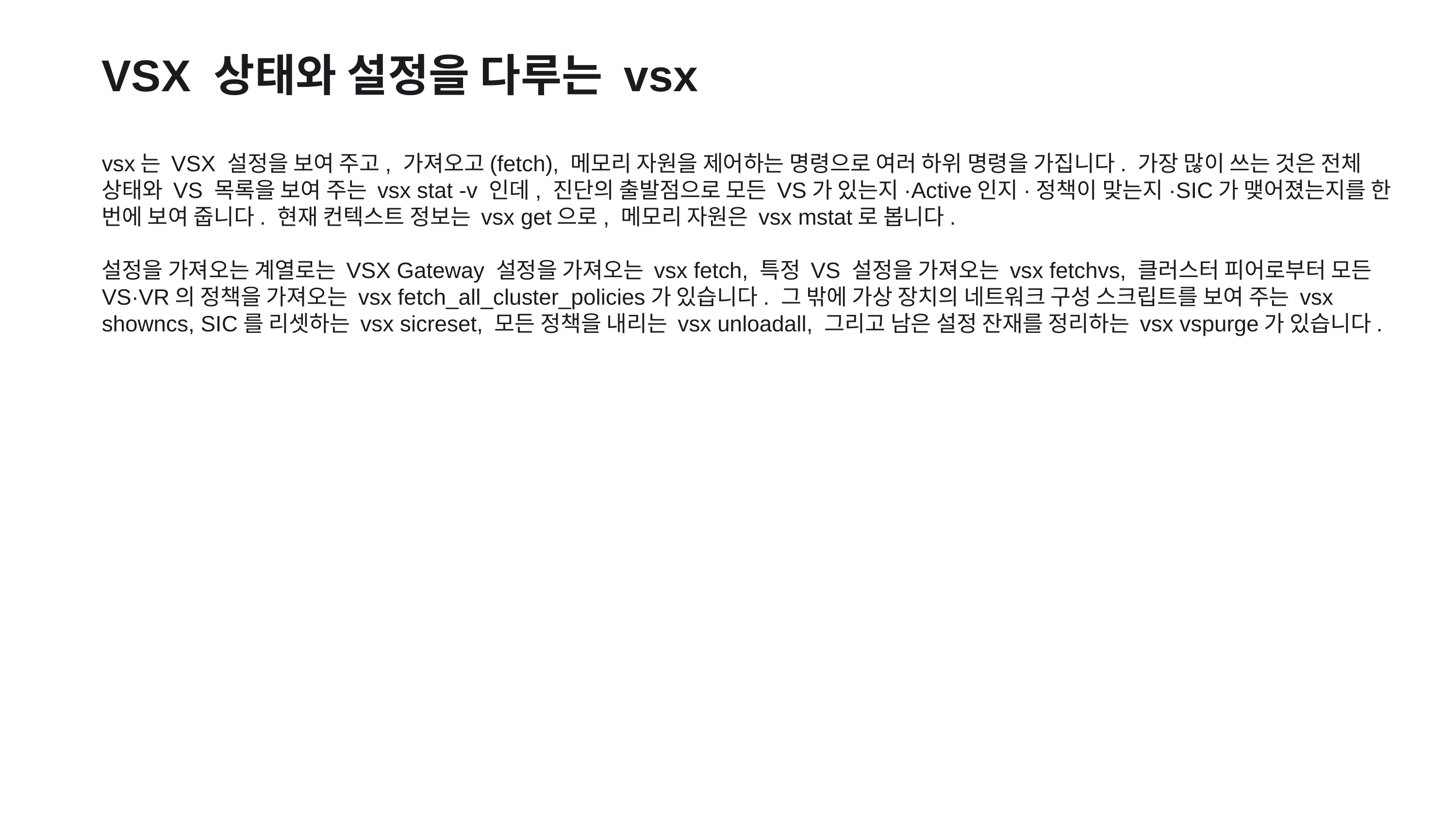

VSX 상태와 설정을 다루는 vsx
vsx는 VSX 설정을 보여 주고, 가져오고(fetch), 메모리 자원을 제어하는 명령으로 여러 하위 명령을 가집니다. 가장 많이 쓰는 것은 전체 상태와 VS 목록을 보여 주는 vsx stat -v 인데, 진단의 출발점으로 모든 VS가 있는지·Active인지·정책이 맞는지·SIC가 맺어졌는지를 한 번에 보여 줍니다. 현재 컨텍스트 정보는 vsx get으로, 메모리 자원은 vsx mstat로 봅니다.

설정을 가져오는 계열로는 VSX Gateway 설정을 가져오는 vsx fetch, 특정 VS 설정을 가져오는 vsx fetchvs, 클러스터 피어로부터 모든 VS·VR의 정책을 가져오는 vsx fetch_all_cluster_policies가 있습니다. 그 밖에 가상 장치의 네트워크 구성 스크립트를 보여 주는 vsx showncs, SIC를 리셋하는 vsx sicreset, 모든 정책을 내리는 vsx unloadall, 그리고 남은 설정 잔재를 정리하는 vsx vspurge가 있습니다.